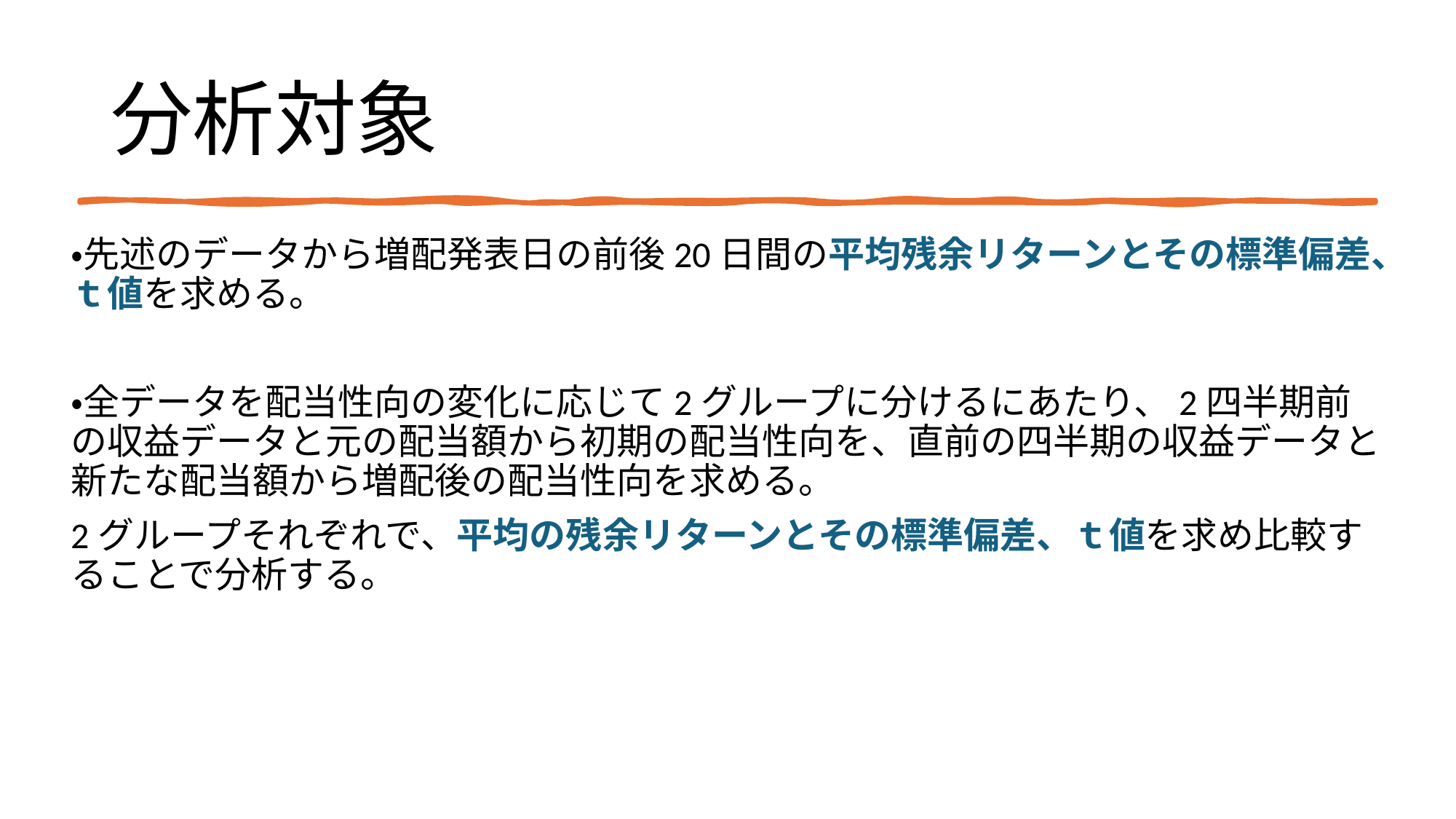

# 分析対象

・先述のデータから増配発表日の前後20日間の平均残余リターンとその標準偏差、ｔ値を求める。

・全データを配当性向の変化に応じて2グループに分けるにあたり、2四半期前の収益データと元の配当額から初期の配当性向を、直前の四半期の収益データと新たな配当額から増配後の配当性向を求める。
2グループそれぞれで、平均の残余リターンとその標準偏差、ｔ値を求め比較することで分析する。